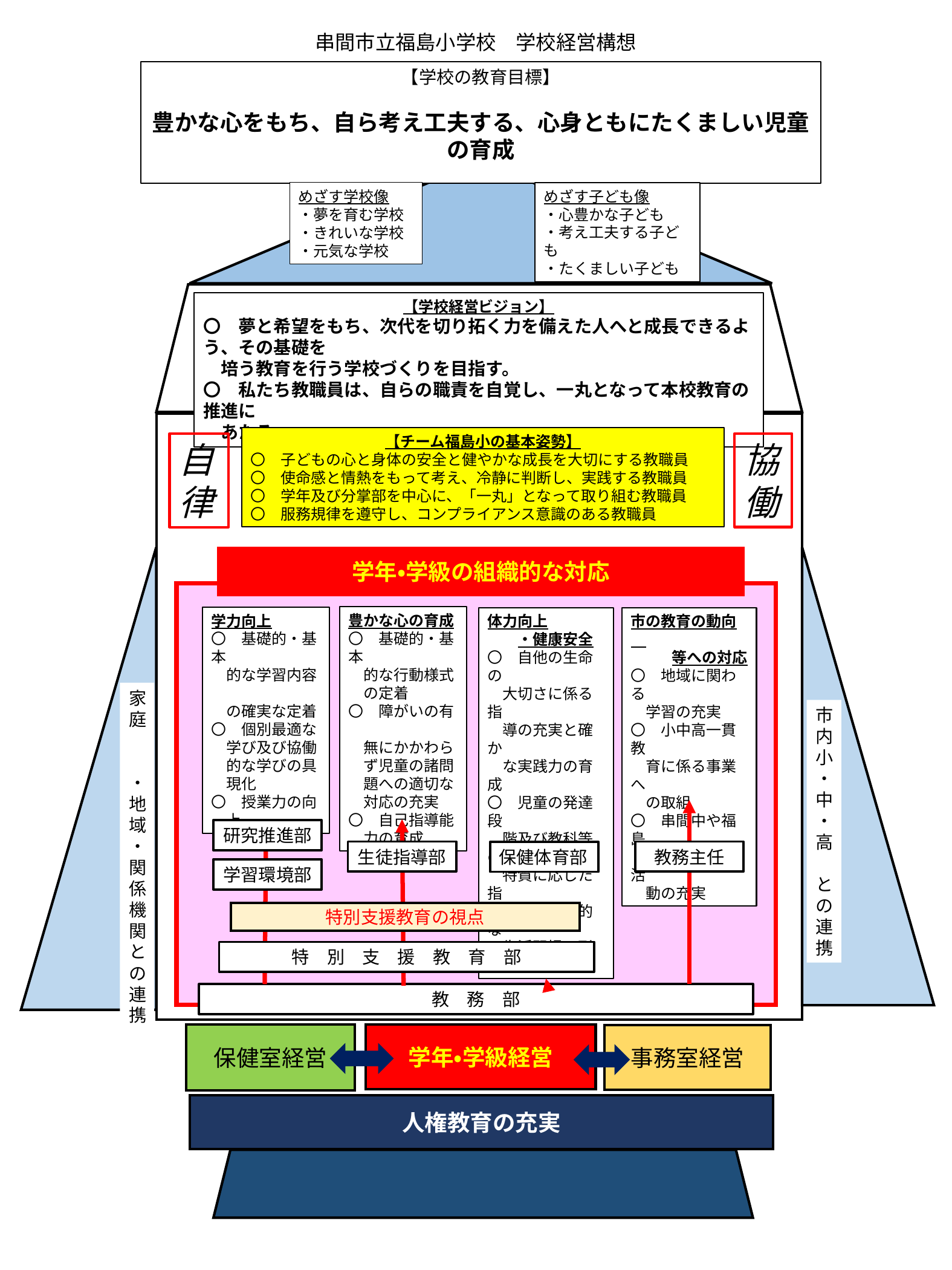

串間市立福島小学校　学校経営構想
【学校の教育目標】

豊かな心をもち、自ら考え工夫する、心身ともにたくましい児童の育成

めざす子ども像
・心豊かな子ども
・考え工夫する子ども
・たくましい子ども
めざす学校像
・夢を育む学校
・きれいな学校
・元気な学校

【学校経営ビジョン】
〇　夢と希望をもち、次代を切り拓く力を備えた人へと成長できるよう、その基礎を
　培う教育を行う学校づくりを目指す。
〇　私たち教職員は、自らの職責を自覚し、一丸となって本校教育の推進に
　あたる。

【チーム福島小の基本姿勢】
〇　子どもの心と身体の安全と健やかな成長を大切にする教職員
〇　使命感と情熱をもって考え、冷静に判断し、実践する教職員
〇　学年及び分掌部を中心に、「一丸」となって取り組む教職員
〇　服務規律を遵守し、コンプライアンス意識のある教職員
協働
自律

学年・学級の組織的な対応

豊かな心の育成
〇　基礎的・基本
　的な行動様式
　の定着
〇　障がいの有
　無にかかわら
　ず児童の諸問
　題への適切な
　対応の充実
〇　自己指導能
　力の育成
学力向上
〇　基礎的・基本
　的な学習内容
　の確実な定着
〇　個別最適な
　学び及び協働
　的な学びの具
　現化
〇　授業力の向
　上
体力向上
　　・健康安全
〇　自他の生命の
　大切さに係る指
　導の充実と確か
　な実践力の育成
〇　児童の発達段
　階及び教科等の
　特質に応じた指
　導及び健康的な
　生活習慣の形成
市の教育の動向
等への対応
〇　地域に関わる
　学習の充実
〇　小中高一貫教
　育に係る事業へ
　の取組
〇　串間中や福島
　高校との交流活
　動の充実
家庭  ・地域・関係機関との連携
市内小・中
・
高 との連携
研究推進部
生徒指導部
教務主任
保健体育部
学習環境部
特別支援教育の視点
特　別　支　援　教　育　部
教　務　部
保健室経営
学年・学級経営
事務室経営

人権教育の充実